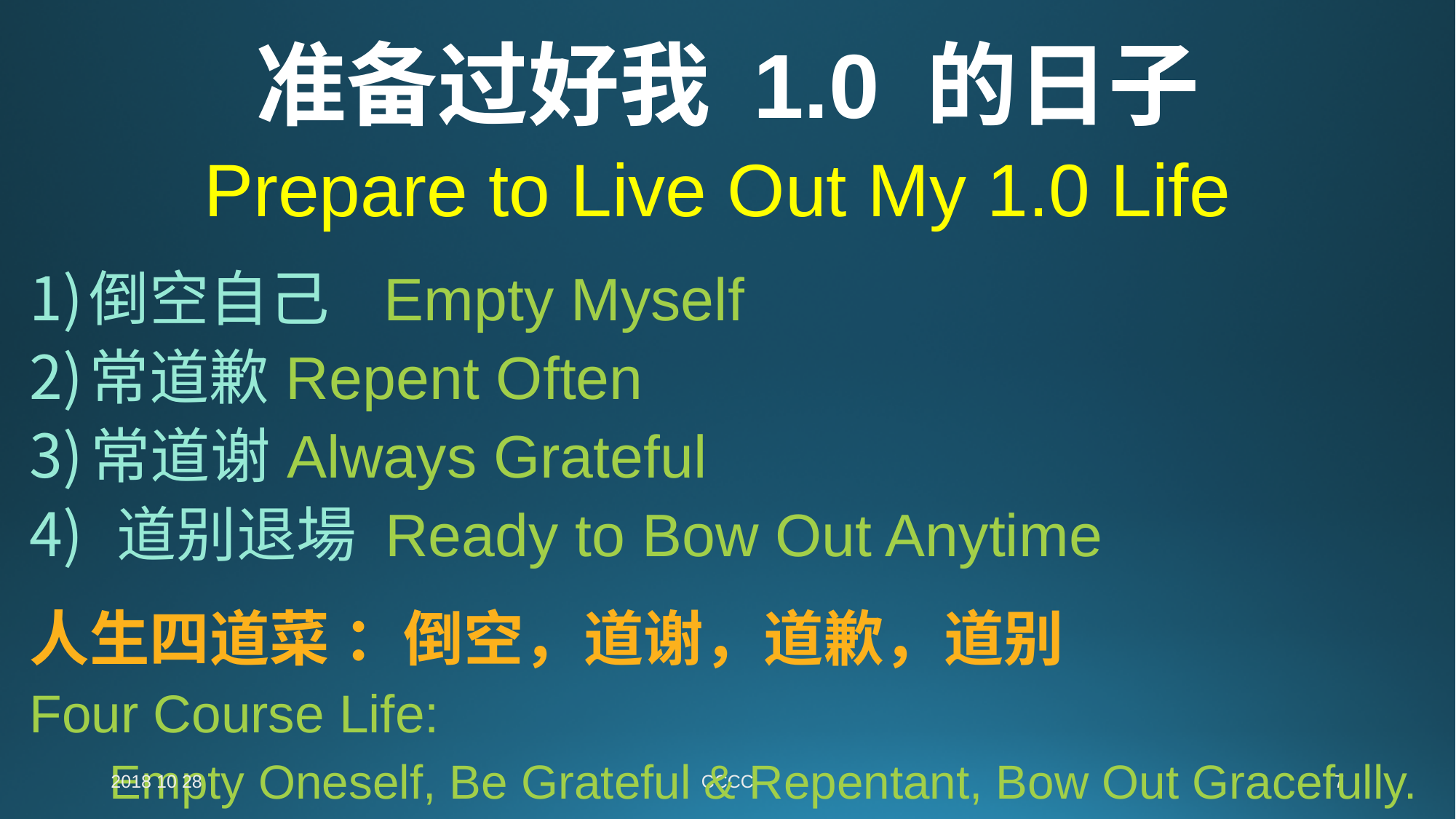

# 准备过好我 1.0 的日子 Prepare to Live Out My 1.0 Life
倒空自己		Empty Myself
常道歉		Repent Often
常道谢		Always Grateful
 道别退場		Ready to Bow Out Anytime

人生四道菜 ：倒空，道谢，道歉，道别
Four Course Life:
Empty Oneself, Be Grateful & Repentant, Bow Out Gracefully.

2018 10 28
CCCC
7